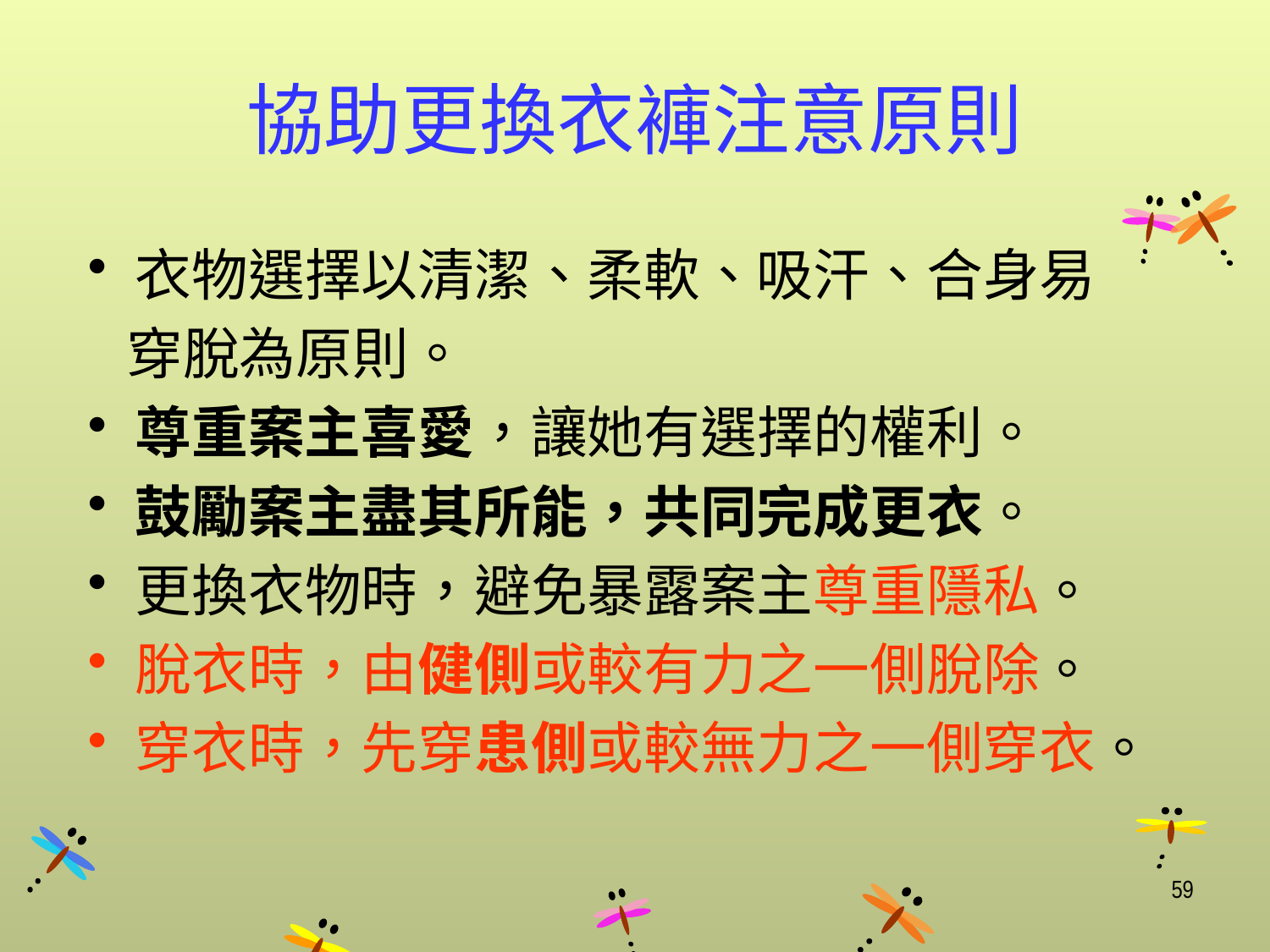

# 協助更換衣褲注意原則
衣物選擇以清潔、柔軟、吸汗、合身易
  穿脫為原則。
尊重案主喜愛，讓她有選擇的權利。
鼓勵案主盡其所能，共同完成更衣。
更換衣物時，避免暴露案主尊重隱私。
脫衣時，由健側或較有力之一側脫除。
穿衣時，先穿患側或較無力之一側穿衣。
59